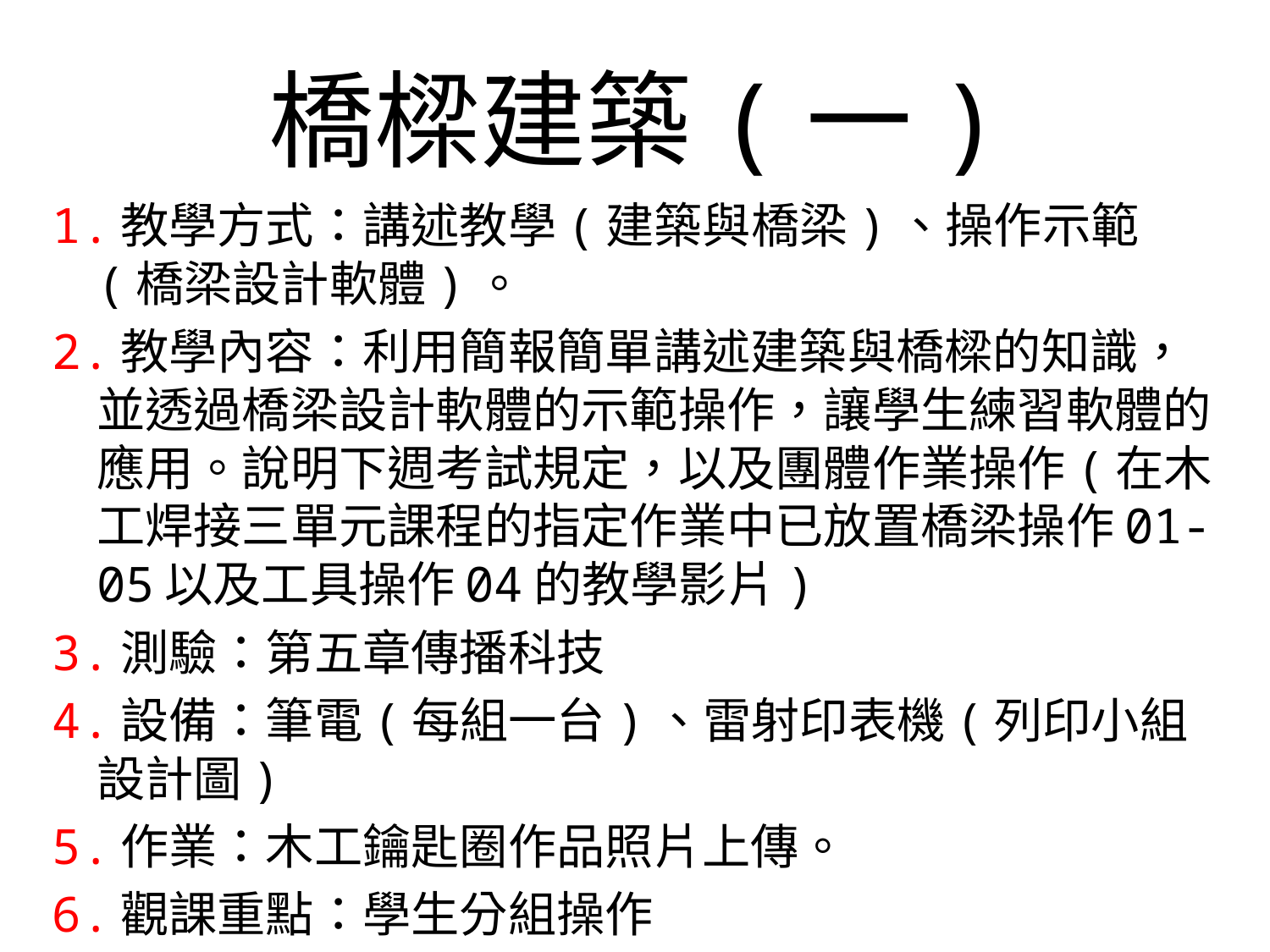

# 橋樑建築(一)
1.教學方式：講述教學(建築與橋梁)、操作示範(橋梁設計軟體)。
2.教學內容：利用簡報簡單講述建築與橋樑的知識，並透過橋梁設計軟體的示範操作，讓學生練習軟體的應用。說明下週考試規定，以及團體作業操作(在木工焊接三單元課程的指定作業中已放置橋梁操作01-05以及工具操作04的教學影片)
3.測驗：第五章傳播科技
4.設備：筆電(每組一台)、雷射印表機(列印小組設計圖)
5.作業：木工鑰匙圈作品照片上傳。
6.觀課重點：學生分組操作